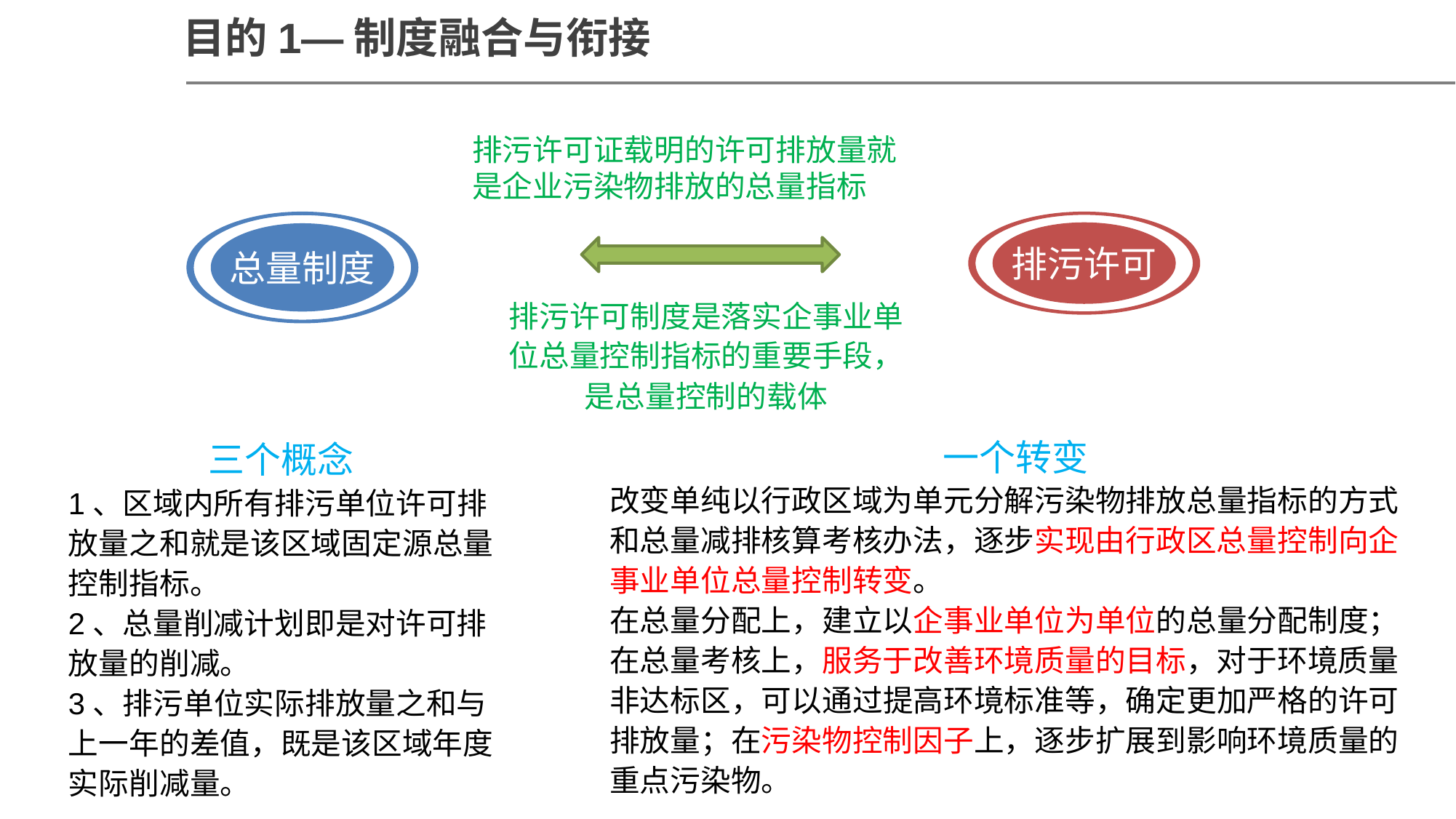

目的1—制度融合与衔接
排污许可证载明的许可排放量就是企业污染物排放的总量指标
总量制度
排污许可

排污许可制度是落实企事业单位总量控制指标的重要手段，是总量控制的载体
一个转变
改变单纯以行政区域为单元分解污染物排放总量指标的方式和总量减排核算考核办法，逐步实现由行政区总量控制向企事业单位总量控制转变。
在总量分配上，建立以企事业单位为单位的总量分配制度；在总量考核上，服务于改善环境质量的目标，对于环境质量非达标区，可以通过提高环境标准等，确定更加严格的许可排放量；在污染物控制因子上，逐步扩展到影响环境质量的重点污染物。
三个概念
1、区域内所有排污单位许可排放量之和就是该区域固定源总量控制指标。
2、总量削减计划即是对许可排放量的削减。
3、排污单位实际排放量之和与上一年的差值，既是该区域年度实际削减量。